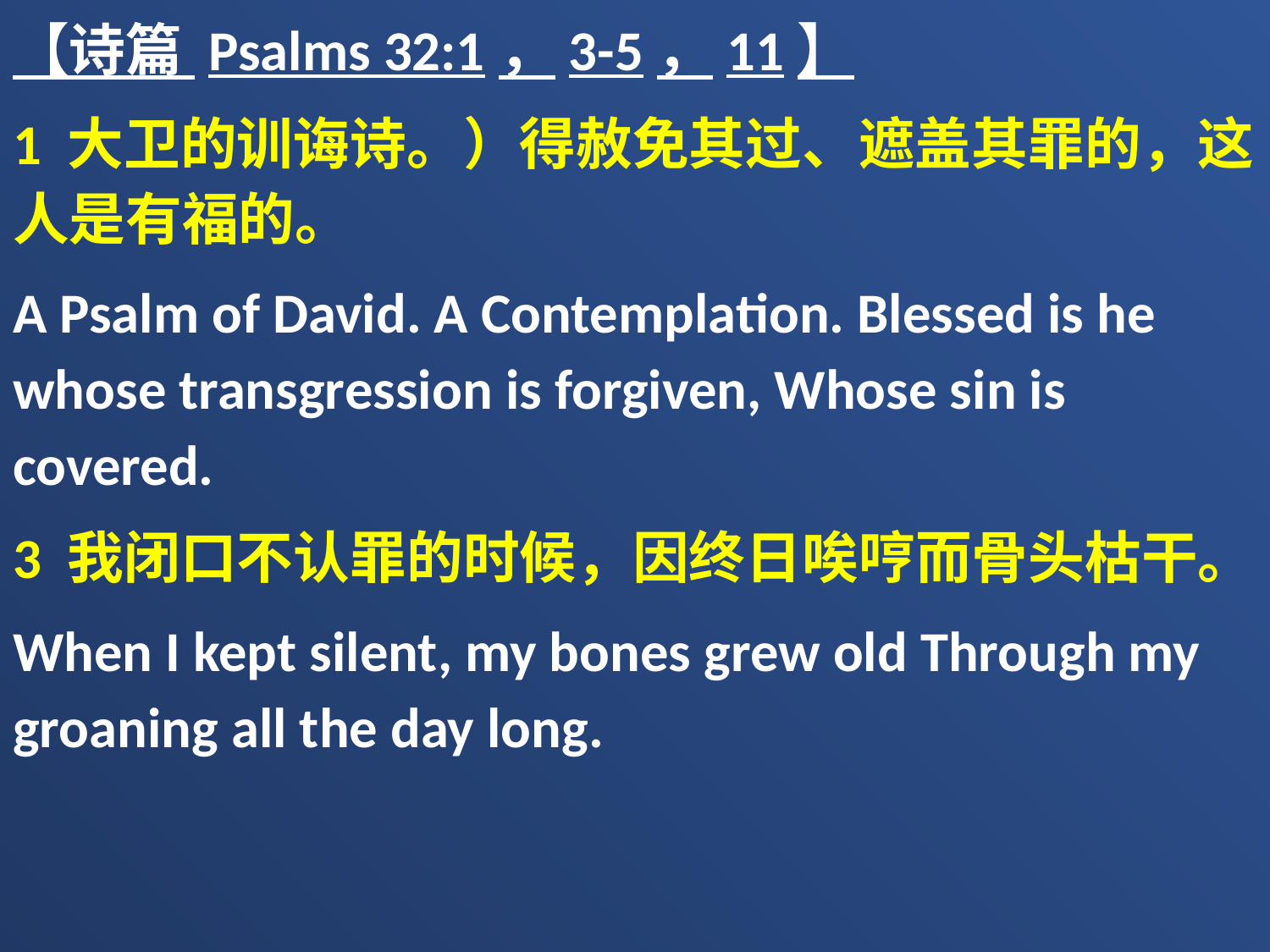

【诗篇 Psalms 32:1，3-5，11】
1 大卫的训诲诗。）得赦免其过、遮盖其罪的，这人是有福的。
A Psalm of David. A Contemplation. Blessed is he whose transgression is forgiven, Whose sin is covered.
3 我闭口不认罪的时候，因终日唉哼而骨头枯干。
When I kept silent, my bones grew old Through my groaning all the day long.